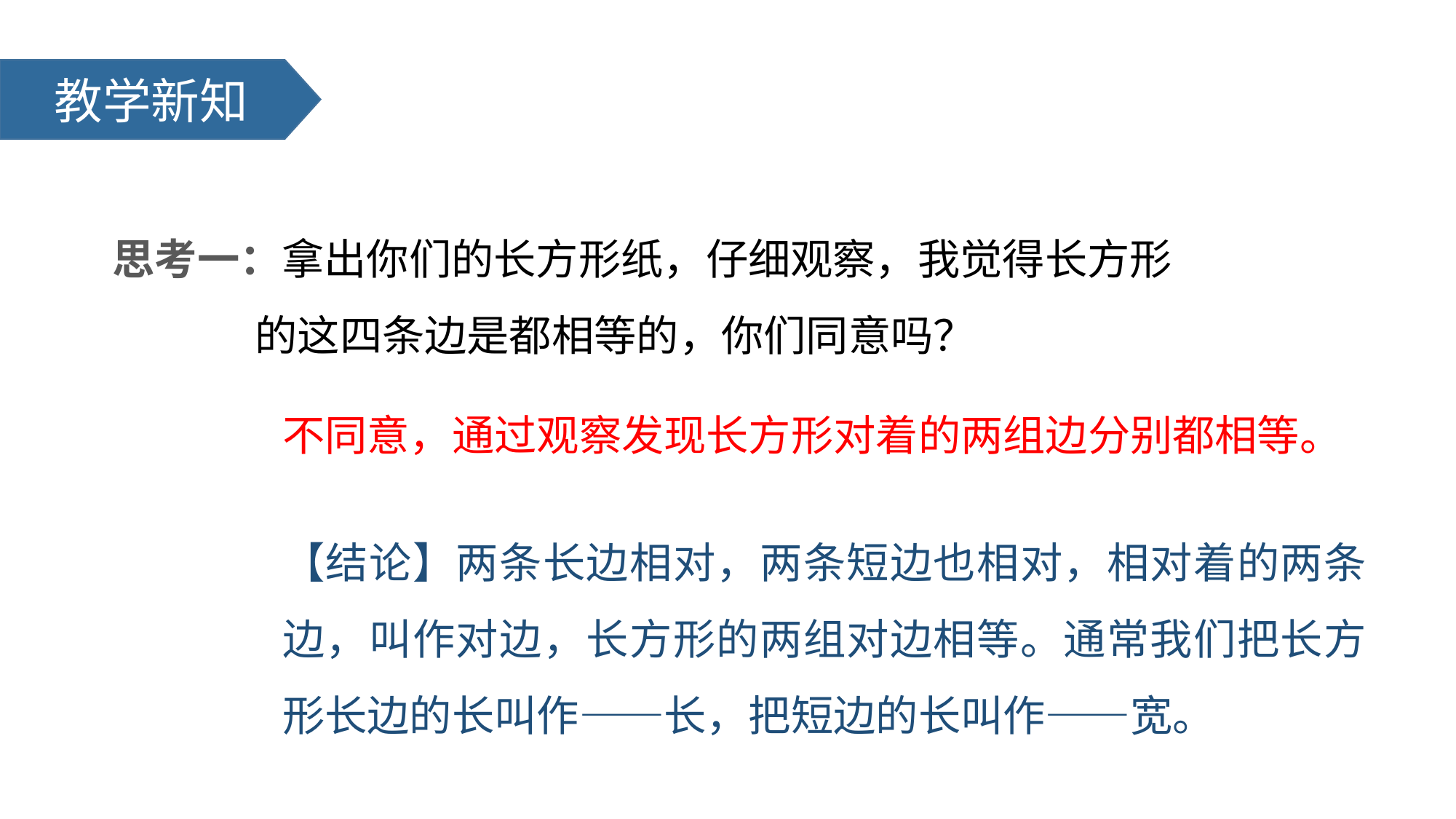

教学新知
思考一：拿出你们的长方形纸，仔细观察，我觉得长方形
              的这四条边是都相等的，你们同意吗？
不同意，通过观察发现长方形对着的两组边分别都相等。

【结论】两条长边相对，两条短边也相对，相对着的两条边，叫作对边，长方形的两组对边相等。通常我们把长方形长边的长叫作——长，把短边的长叫作——宽。